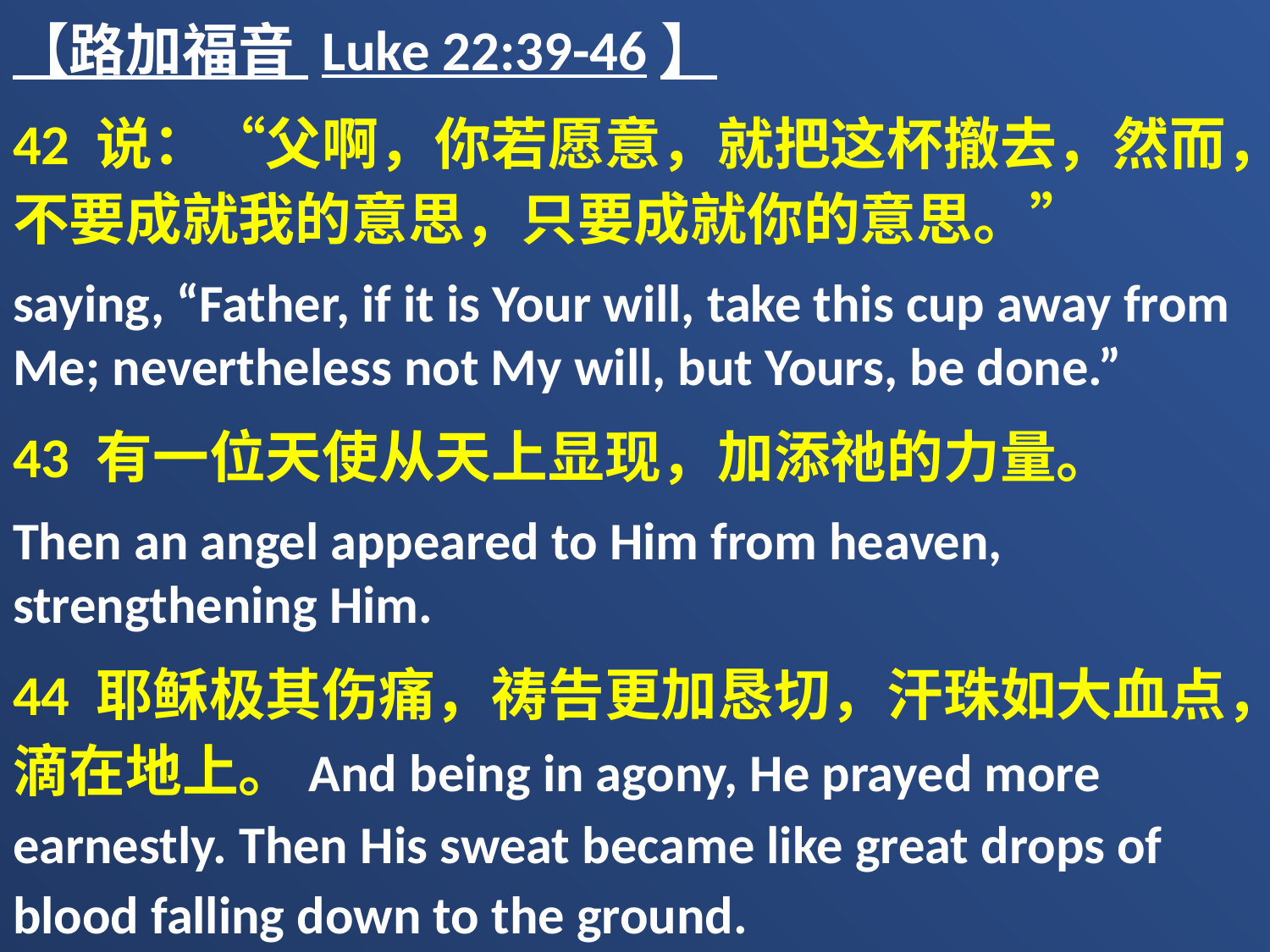

【路加福音 Luke 22:39-46】
42 说：“父啊，你若愿意，就把这杯撤去，然而，不要成就我的意思，只要成就你的意思。”
saying, “Father, if it is Your will, take this cup away from Me; nevertheless not My will, but Yours, be done.”
43 有一位天使从天上显现，加添祂的力量。
Then an angel appeared to Him from heaven, strengthening Him.
44 耶稣极其伤痛，祷告更加恳切，汗珠如大血点，滴在地上。And being in agony, He prayed more earnestly. Then His sweat became like great drops of blood falling down to the ground.